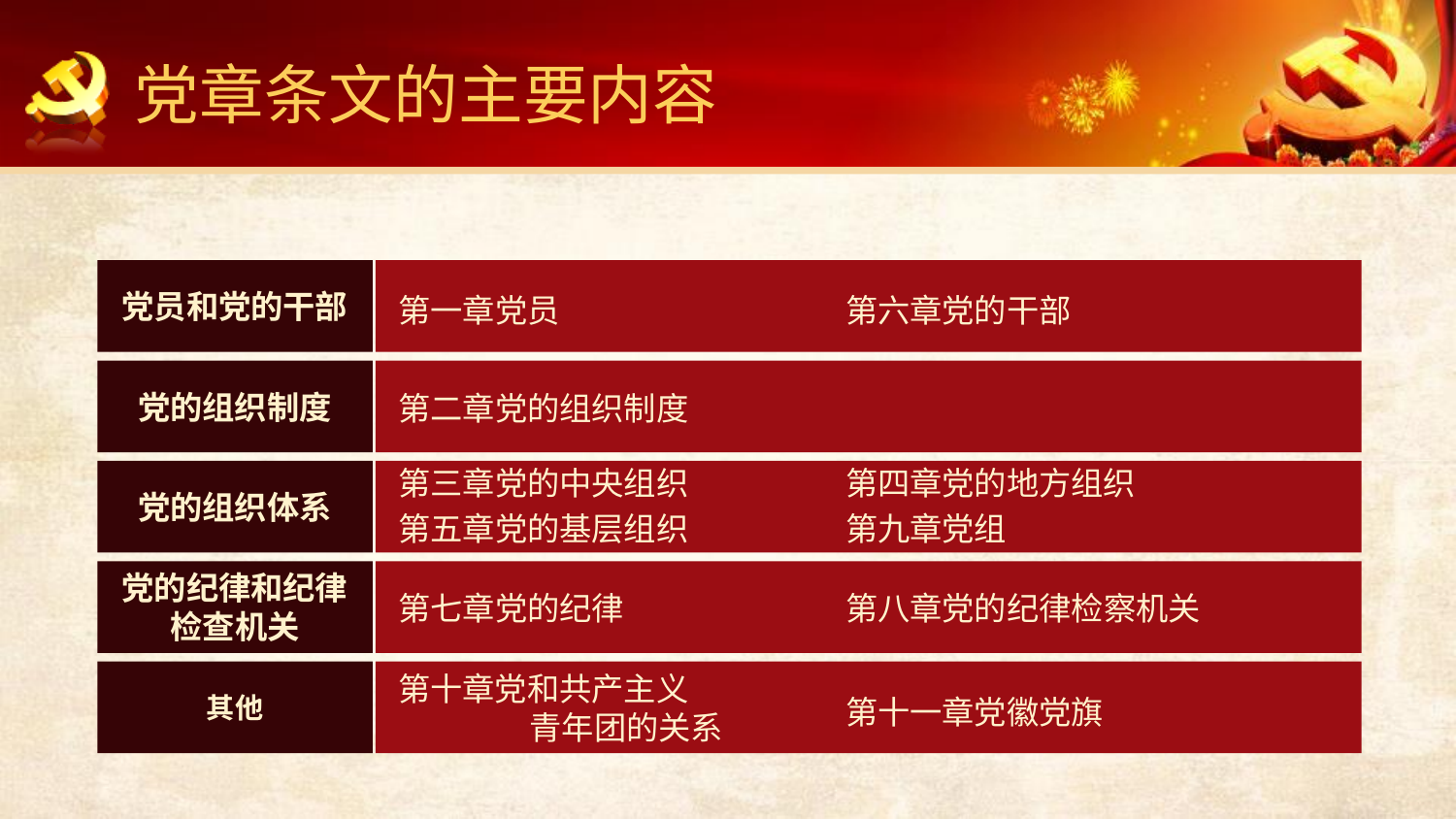

党章条文的主要内容
党员和党的干部

第一章党员
第六章党的干部
党的组织制度

第二章党的组织制度
第三章党的中央组织
第四章党的地方组织

第五章党的基层组织
第九章党组
党的组织体系
党的纪律和纪律检查机关

第七章党的纪律
第八章党的纪律检察机关
其他

第十章党和共产主义
                 青年团的关系
第十一章党徽党旗